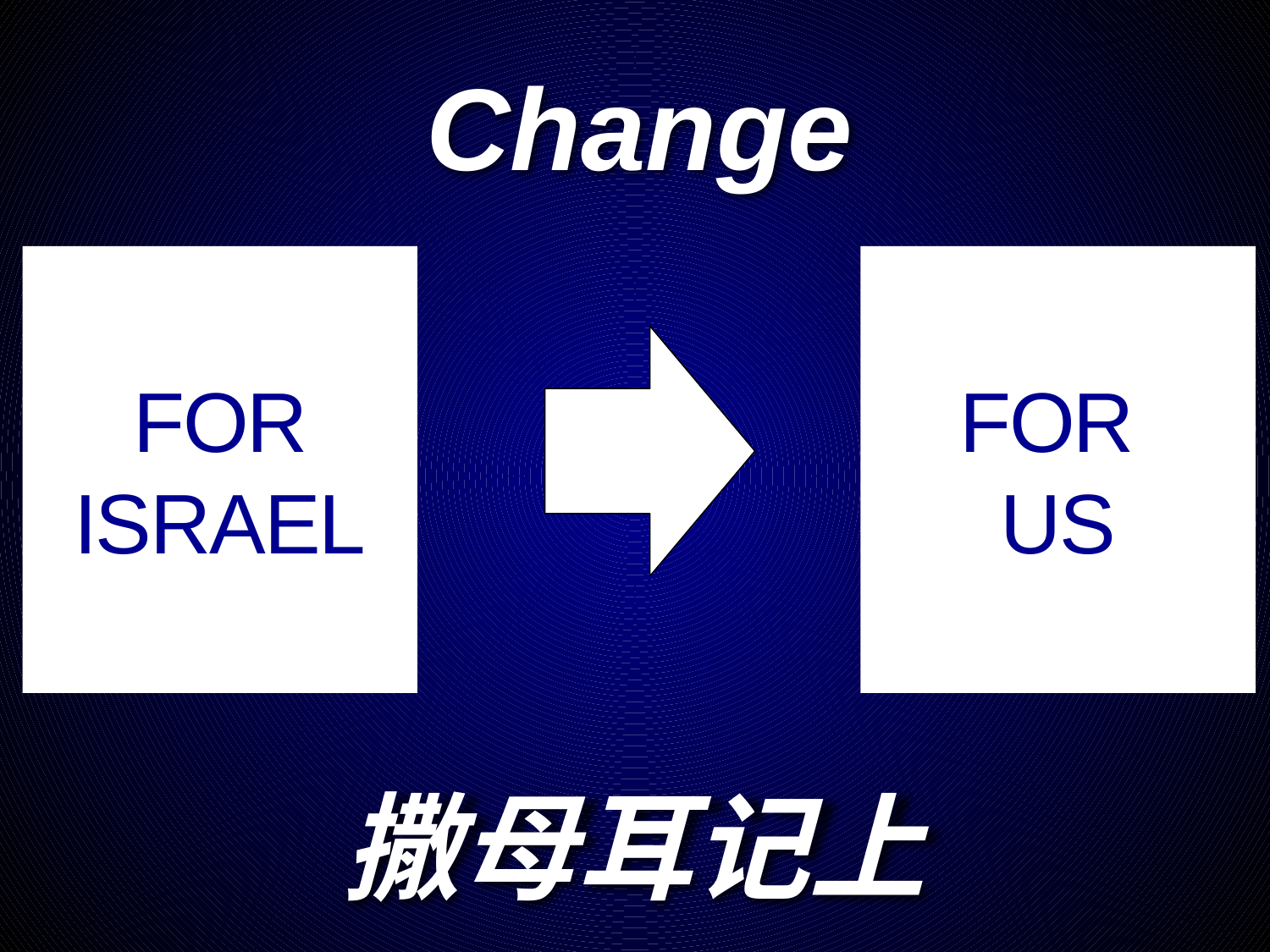

# Change
FOR ISRAEL
FOR
US

撒母耳记上